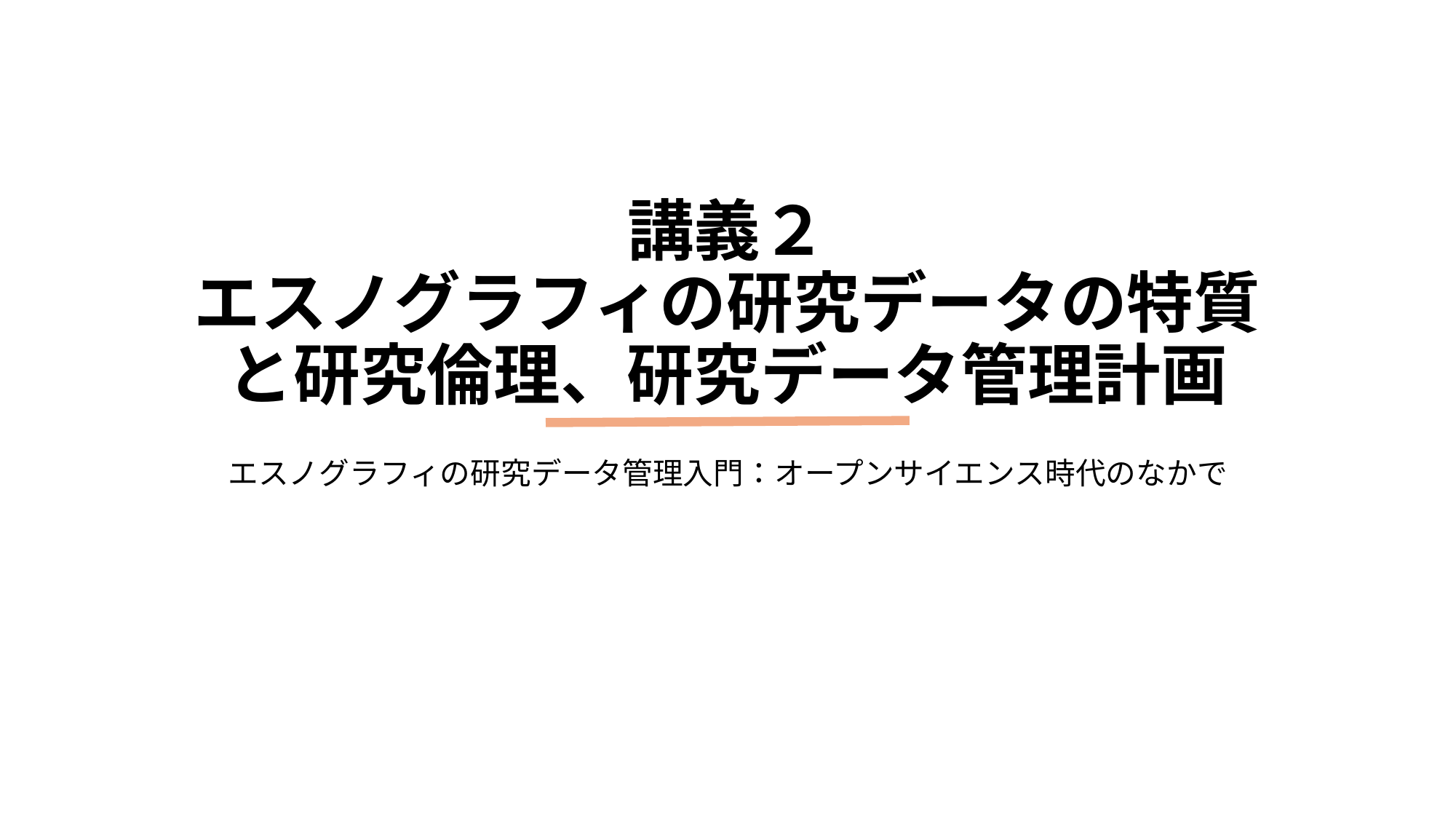

# 講義２ エスノグラフィの研究データの特質と研究倫理、研究データ管理計画
エスノグラフィの研究データ管理入門：オープンサイエンス時代のなかで